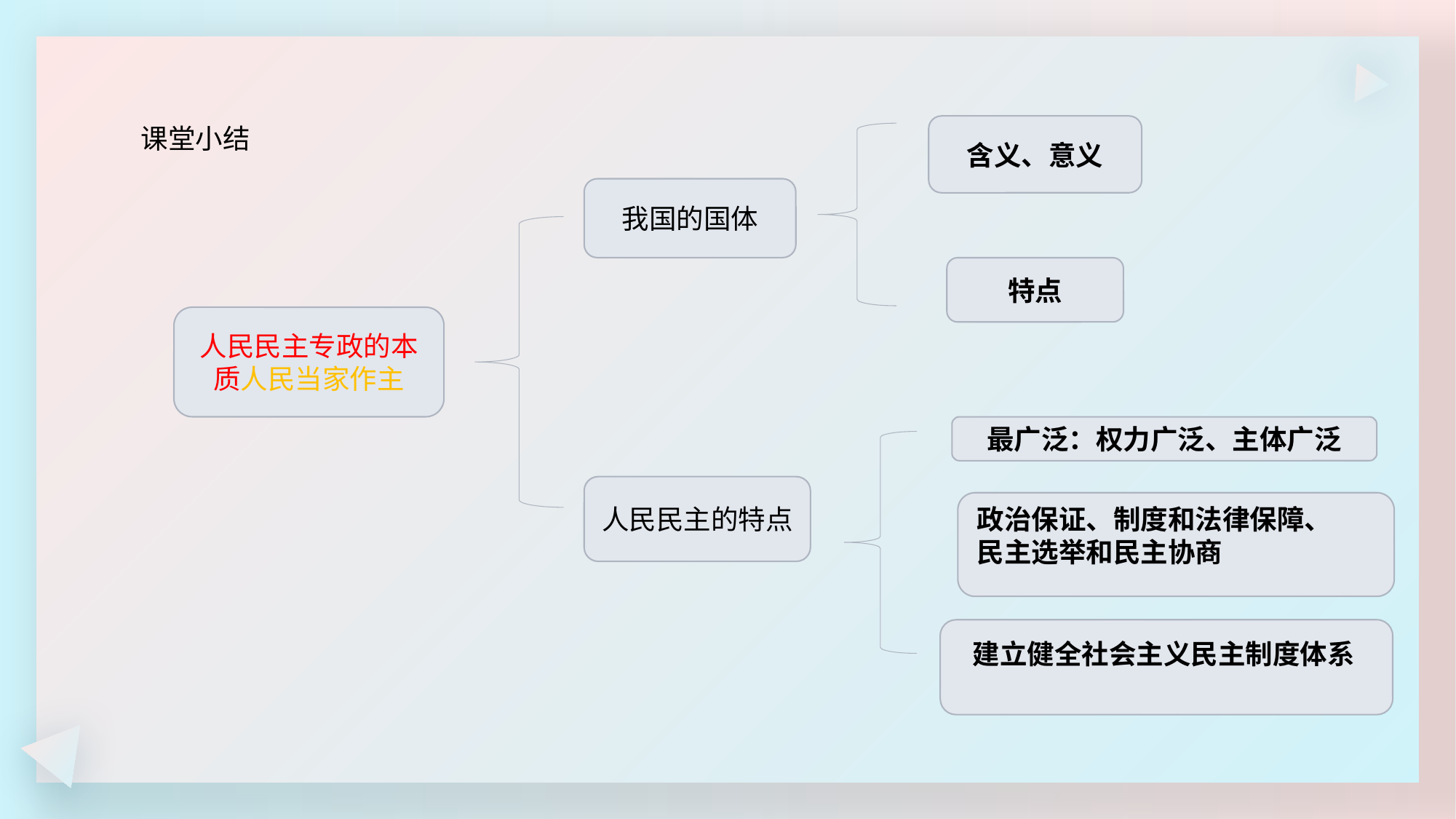

课堂小结
含义、意义

我国的国体

特点
人民民主专政的本质人民当家作主
最广泛：权力广泛、主体广泛

人民民主的特点

政治保证、制度和法律保障、民主选举和民主协商

最真实：
建立健全社会主义民主制度体系